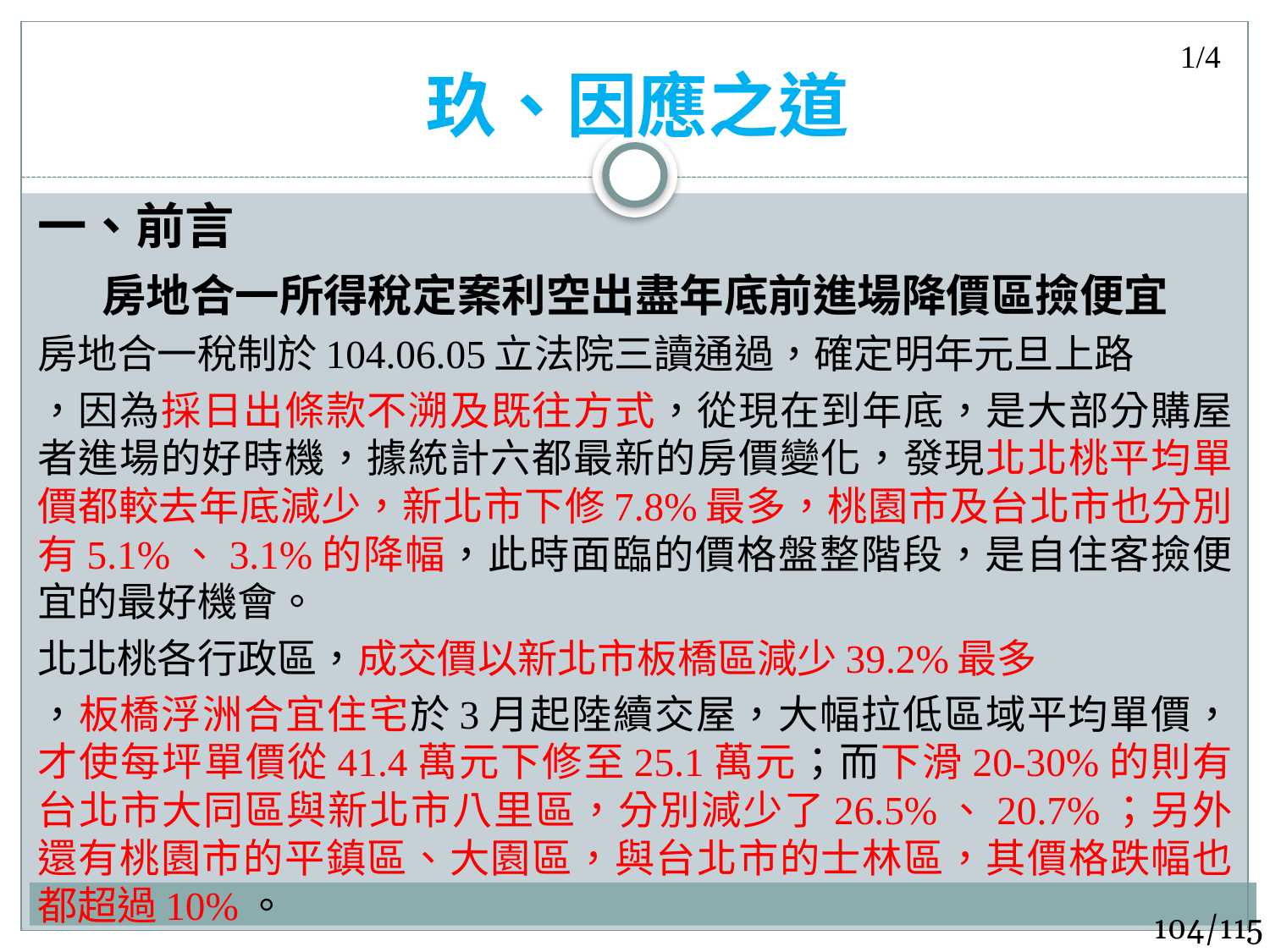

1/4
# 玖、因應之道
一、前言
房地合一所得稅定案利空出盡年底前進場降價區撿便宜
房地合一稅制於104.06.05立法院三讀通過，確定明年元旦上路
，因為採日出條款不溯及既往方式，從現在到年底，是大部分購屋者進場的好時機，據統計六都最新的房價變化，發現北北桃平均單價都較去年底減少，新北市下修7.8%最多，桃園市及台北市也分別有5.1%、3.1%的降幅，此時面臨的價格盤整階段，是自住客撿便宜的最好機會。
北北桃各行政區，成交價以新北市板橋區減少39.2%最多
，板橋浮洲合宜住宅於3月起陸續交屋，大幅拉低區域平均單價，才使每坪單價從41.4萬元下修至25.1萬元；而下滑20-30%的則有台北市大同區與新北市八里區，分別減少了26.5%、20.7%；另外還有桃園市的平鎮區、大園區，與台北市的士林區，其價格跌幅也都超過10%。